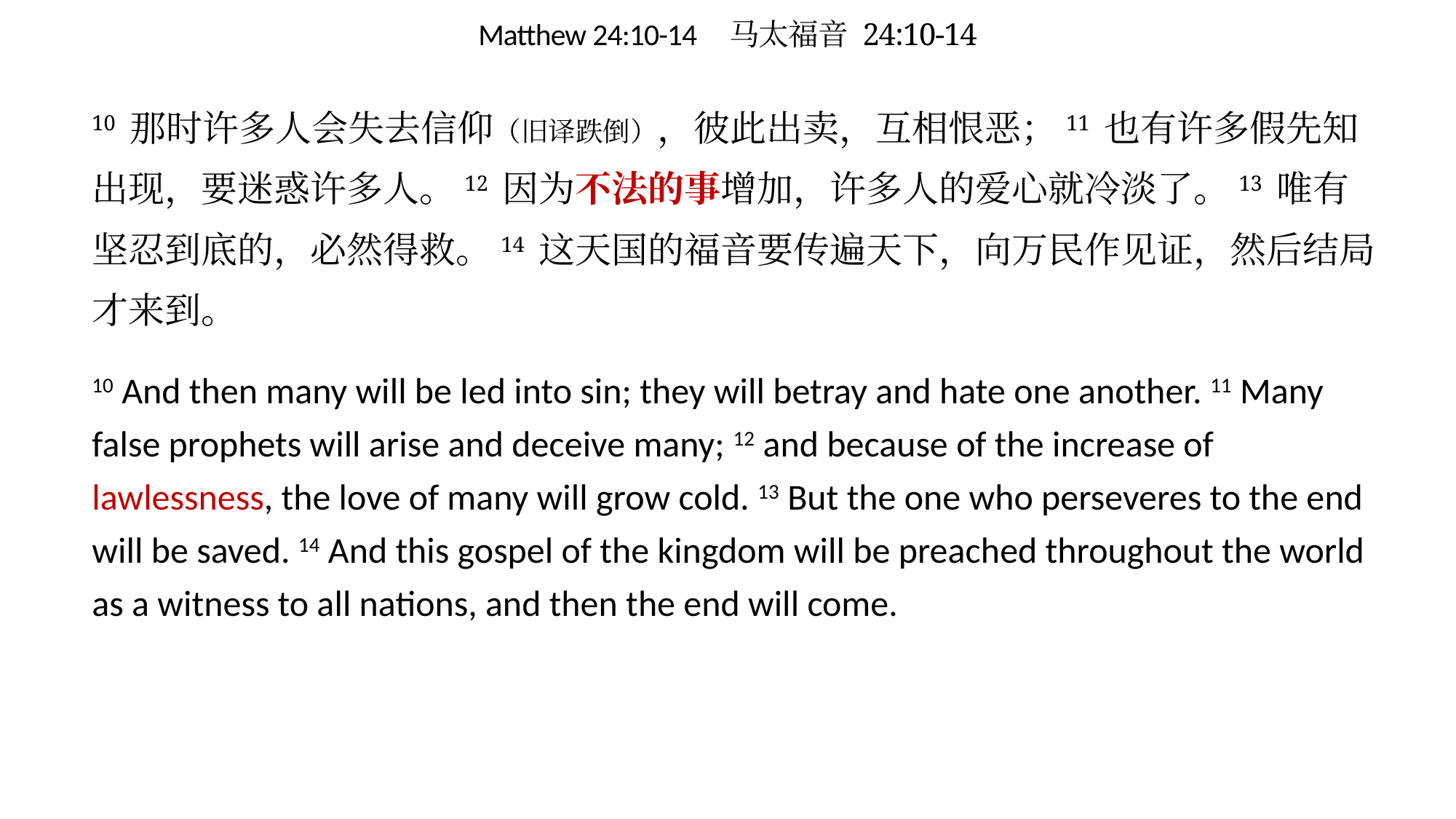

# Matthew 24:10-14    马太福音 24:10-14
10 那时许多人会失去信仰（旧译跌倒），彼此出卖，互相恨恶；11 也有许多假先知出现，要迷惑许多人。12 因为不法的事增加，许多人的爱心就冷淡了。13 唯有坚忍到底的，必然得救。14 这天国的福音要传遍天下，向万民作见证，然后结局才来到。
10 And then many will be led into sin; they will betray and hate one another. 11 Many false prophets will arise and deceive many; 12 and because of the increase of lawlessness, the love of many will grow cold. 13 But the one who perseveres to the end will be saved. 14 And this gospel of the kingdom will be preached throughout the world as a witness to all nations, and then the end will come.